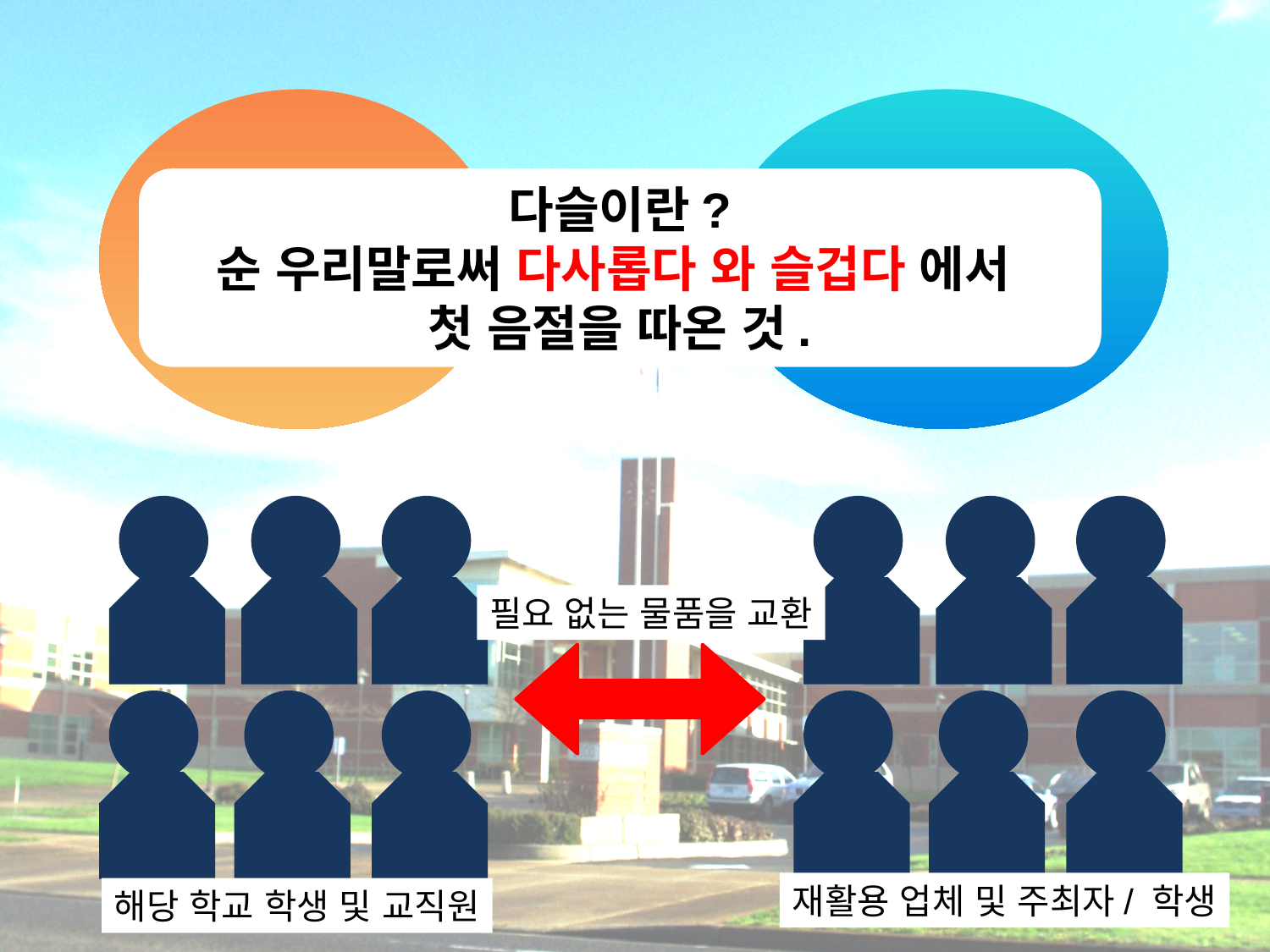

나눔
다슬 장터

다슬이란?
순 우리말로써 다사롭다 와 슬겁다 에서
첫 음절을 따온 것.

필요 없는 물품을 교환

재활용 업체 및 주최자/ 학생
해당 학교 학생 및 교직원